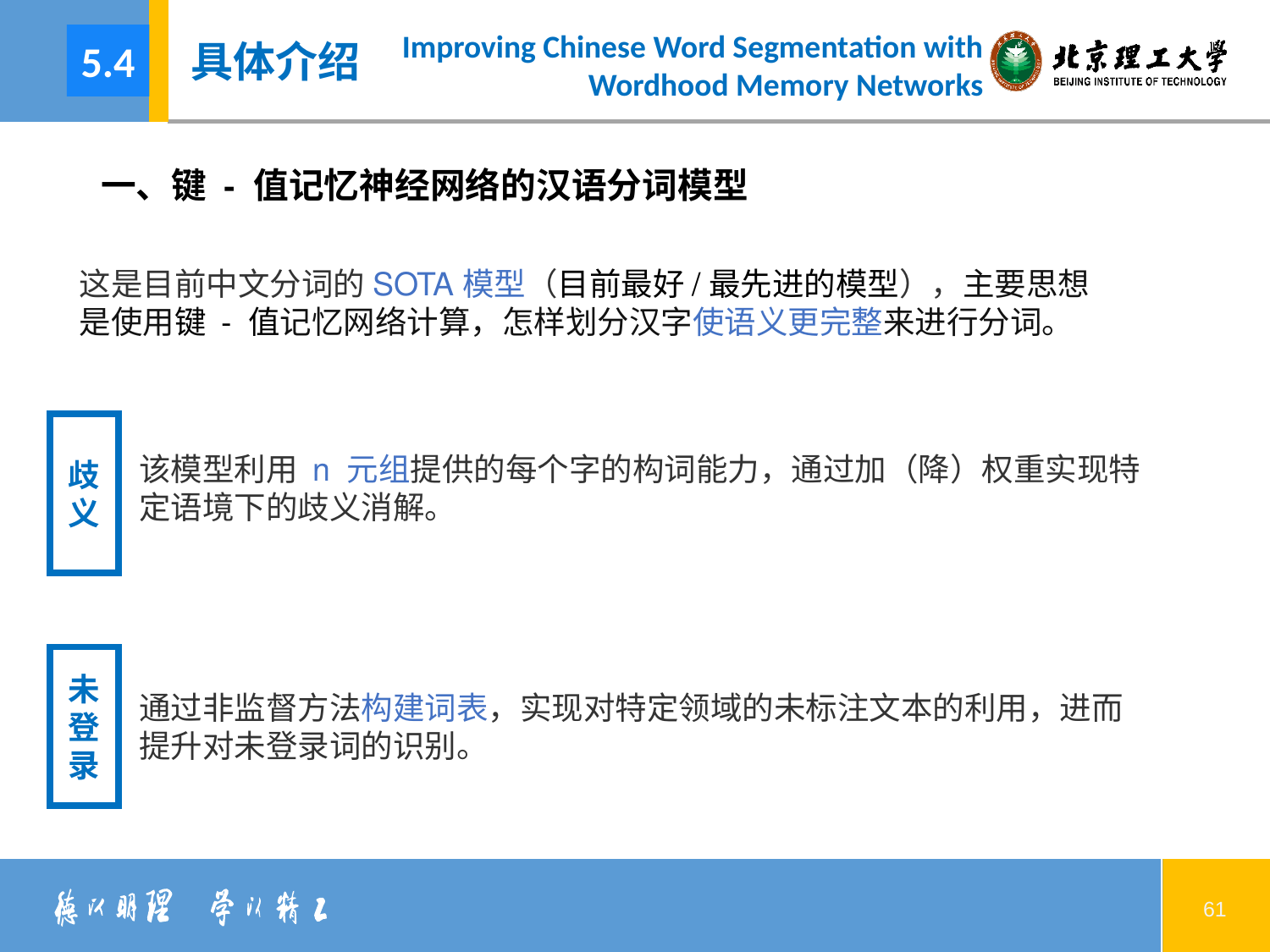

Improving Chinese Word Segmentation with Wordhood Memory Networks
5.4
具体介绍

一、键 - 值记忆神经网络的汉语分词模型
这是目前中文分词的SOTA模型（目前最好/最先进的模型），主要思想是使用键 - 值记忆网络计算，怎样划分汉字使语义更完整来进行分词。
歧义
该模型利用 n 元组提供的每个字的构词能力，通过加（降）权重实现特定语境下的歧义消解。
未登录
通过非监督方法构建词表，实现对特定领域的未标注文本的利用，进而提升对未登录词的识别。